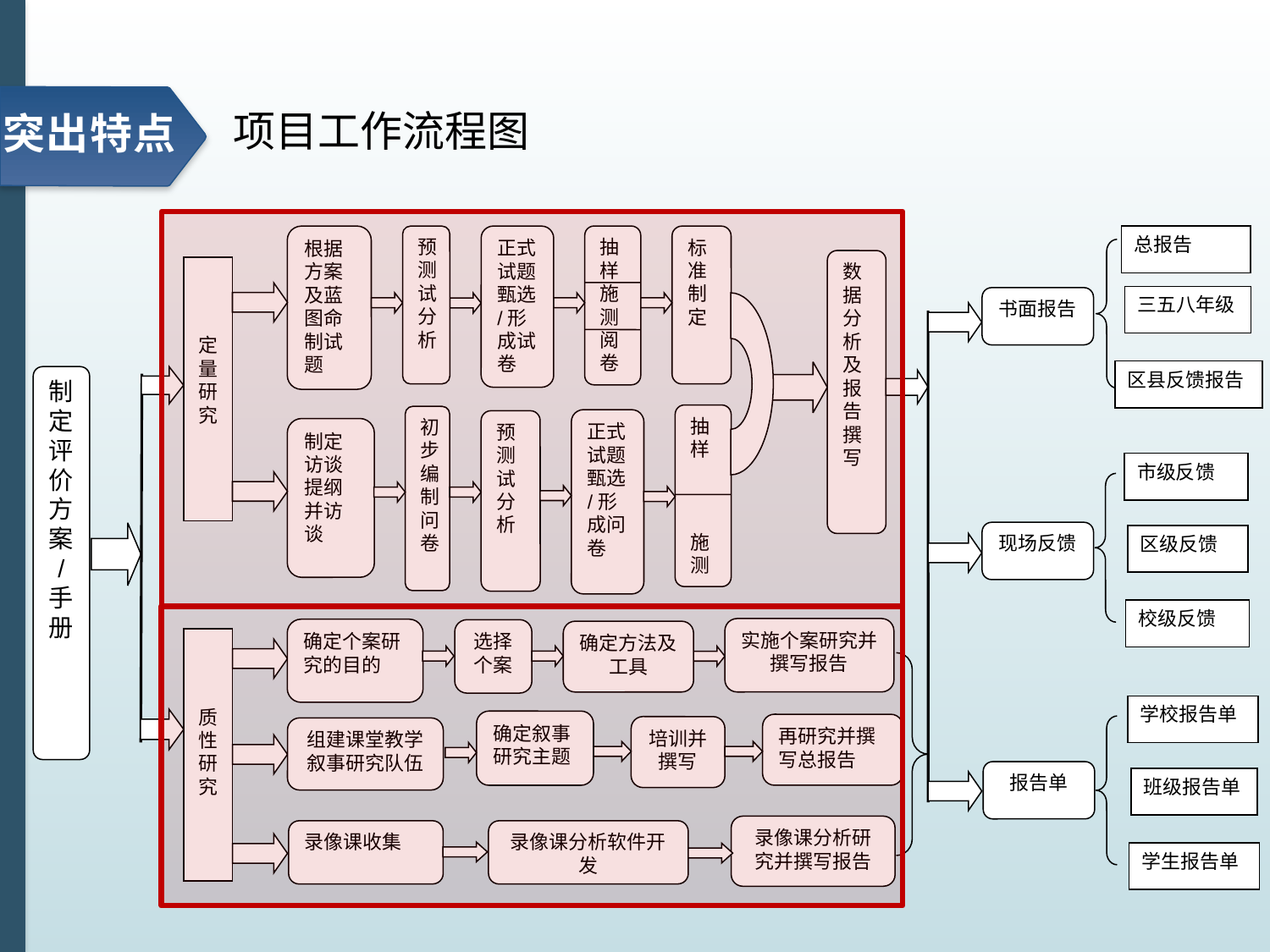

# 项目工作流程图
突出特点

根据方案及蓝图命制试题

正式试题甄选/形成试卷

抽样 施测 阅卷
总报告
预测试分析

标准制定

数据分析及报告撰写

定量研究

三五八年级
书面报告

区县反馈报告

制定评价方案
/
手册

抽样

施测
初步编制问卷
正式试题甄选/形成问卷

预测试分析
制定访谈提纲并访谈
市级反馈

现场反馈

区级反馈

校级反馈

实施个案研究并撰写报告
确定个案研究的目的
选择个案
确定方法及工具

质性研究

确定叙事研究主题
再研究并撰写总报告
培训并撰写
组建课堂教学叙事研究队伍

录像课分析研究并撰写报告
录像课收集
录像课分析软件开发

学校报告单

报告单
班级报告单

学生报告单